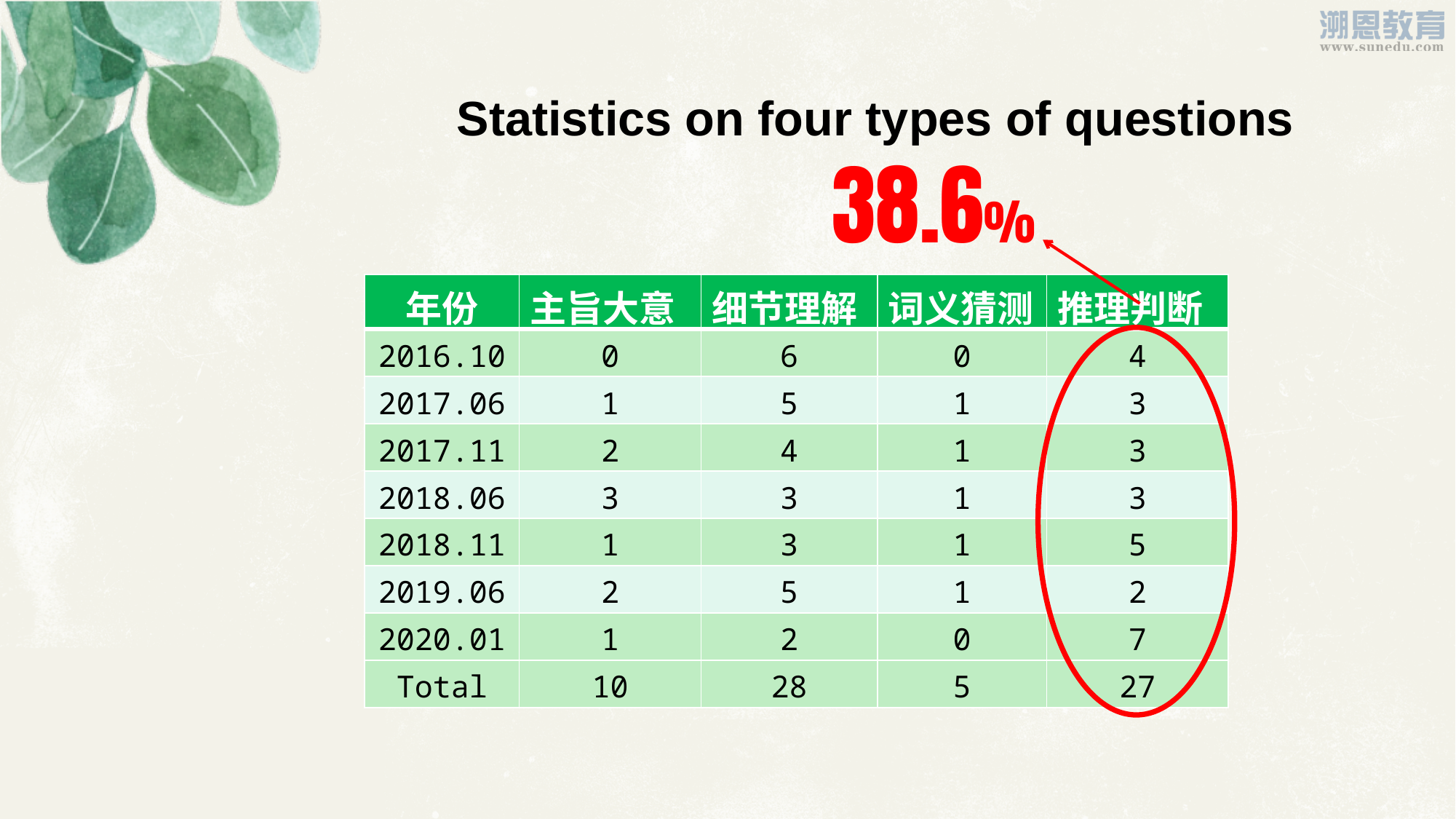

Statistics on four types of questions
38.6%
| 年份 | 主旨大意 | 细节理解 | 词义猜测 | 推理判断 |
| --- | --- | --- | --- | --- |
| 2016.10 | 0 | 6 | 0 | 4 |
| 2017.06 | 1 | 5 | 1 | 3 |
| 2017.11 | 2 | 4 | 1 | 3 |
| 2018.06 | 3 | 3 | 1 | 3 |
| 2018.11 | 1 | 3 | 1 | 5 |
| 2019.06 | 2 | 5 | 1 | 2 |
| 2020.01 | 1 | 2 | 0 | 7 |
| Total | 10 | 28 | 5 | 27 |